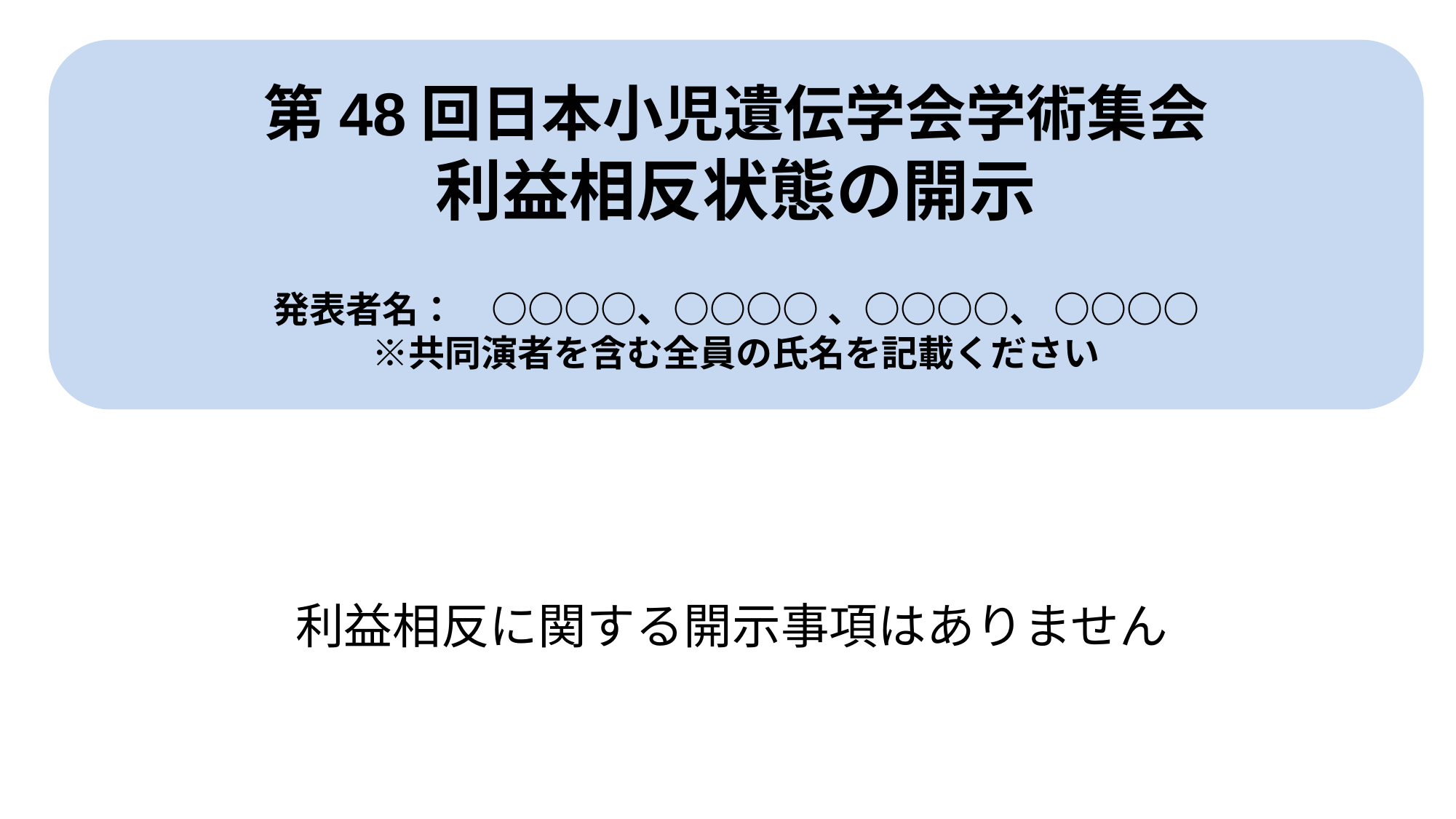

第48回日本小児遺伝学会学術集会
利益相反状態の開示
　
発表者名：　○○○○、○○○○ 、○○○○、 ○○○○
※共同演者を含む全員の氏名を記載ください
利益相反に関する開示事項はありません